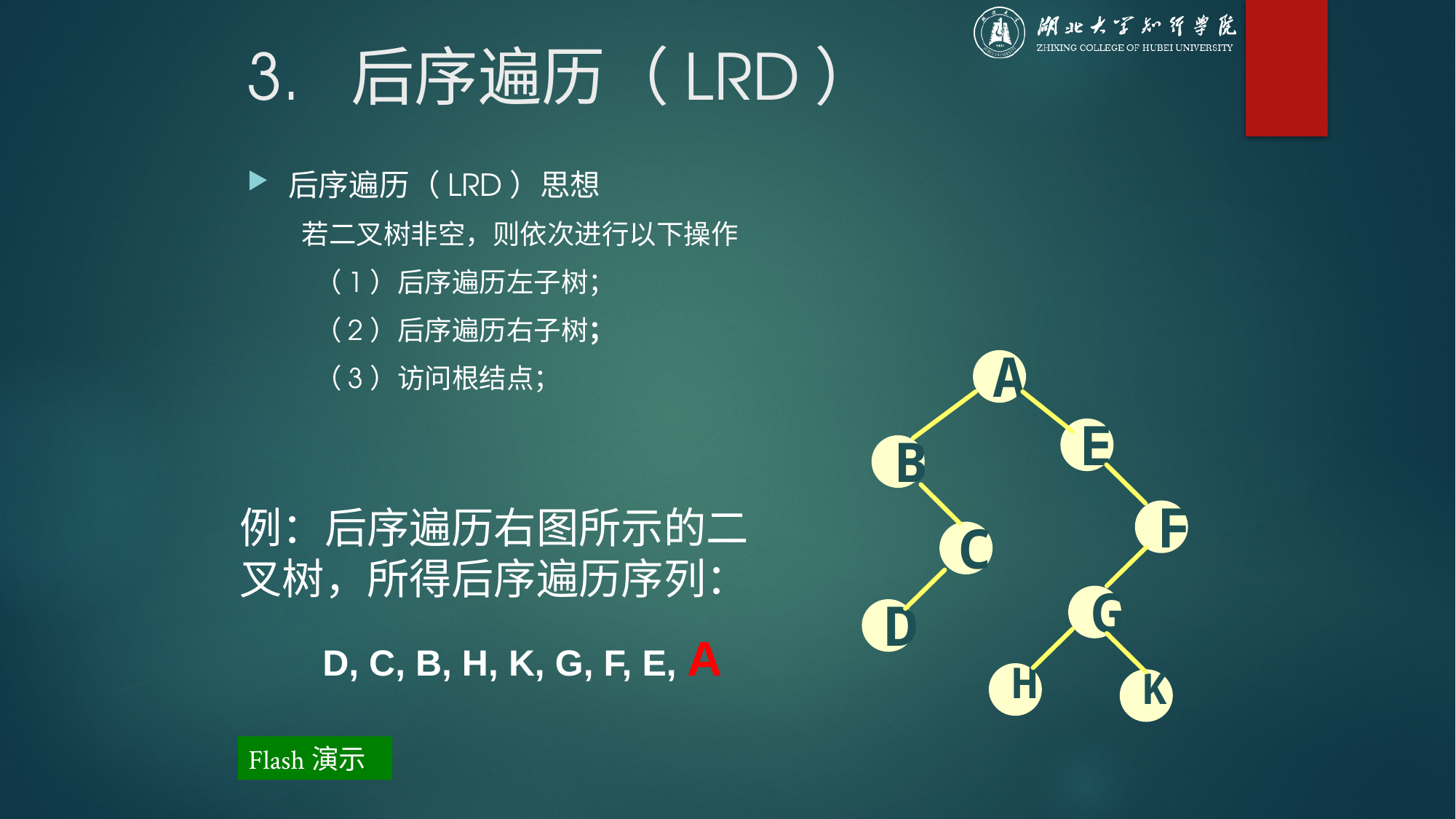

# 3.  后序遍历（LRD）
后序遍历（LRD）思想
若二叉树非空，则依次进行以下操作
 （1）后序遍历左子树；
 （2）后序遍历右子树；
 （3）访问根结点；
 A

 E

 B

 F

 C

 G

 D

 H

 K

例：后序遍历右图所示的二叉树，所得后序遍历序列：
       D, C, B, H, K, G, F, E, A

Flash演示